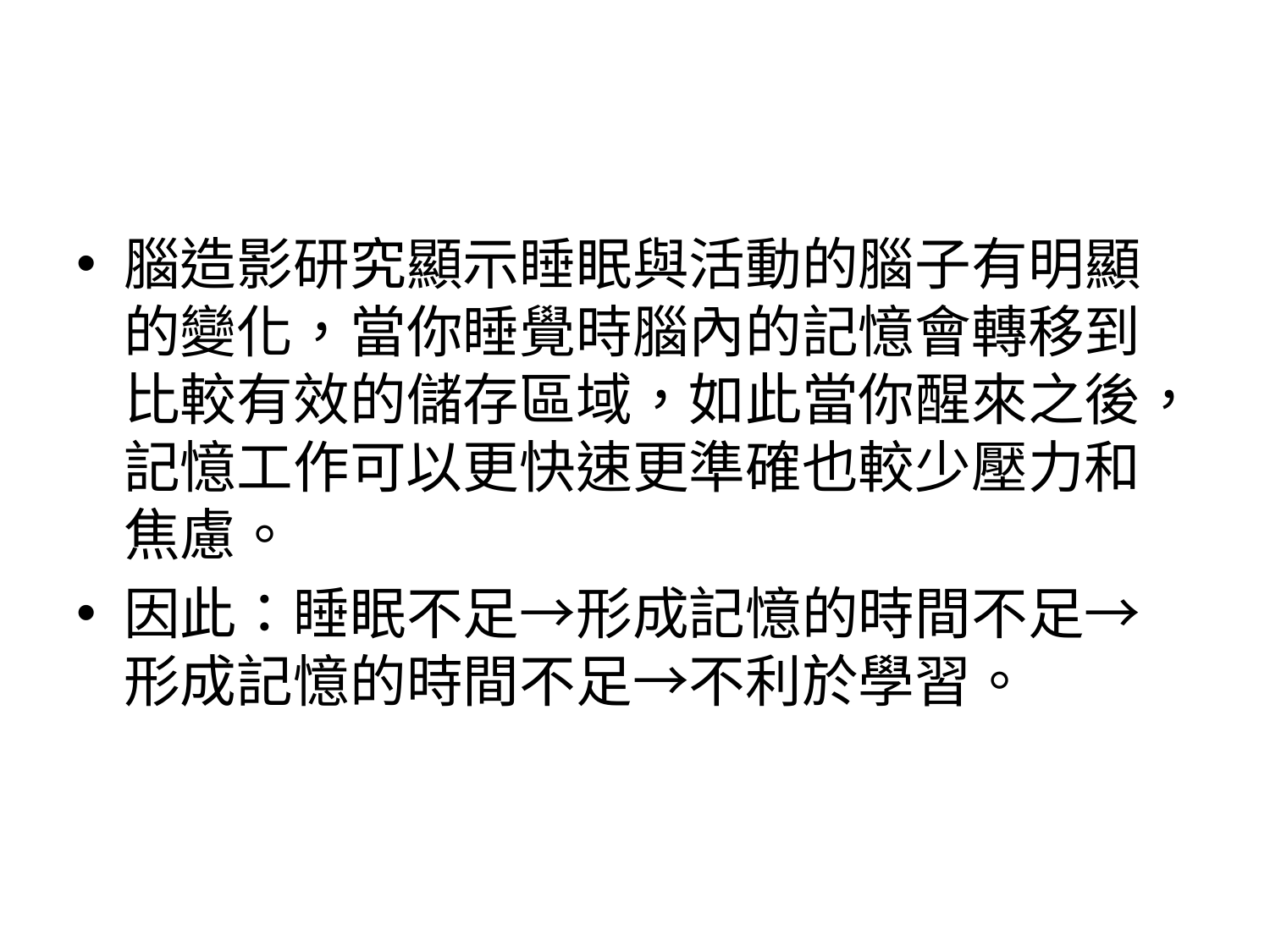

#
腦造影研究顯示睡眠與活動的腦子有明顯的變化，當你睡覺時腦內的記憶會轉移到比較有效的儲存區域，如此當你醒來之後，記憶工作可以更快速更準確也較少壓力和焦慮。
因此：睡眠不足→形成記憶的時間不足→形成記憶的時間不足→不利於學習。